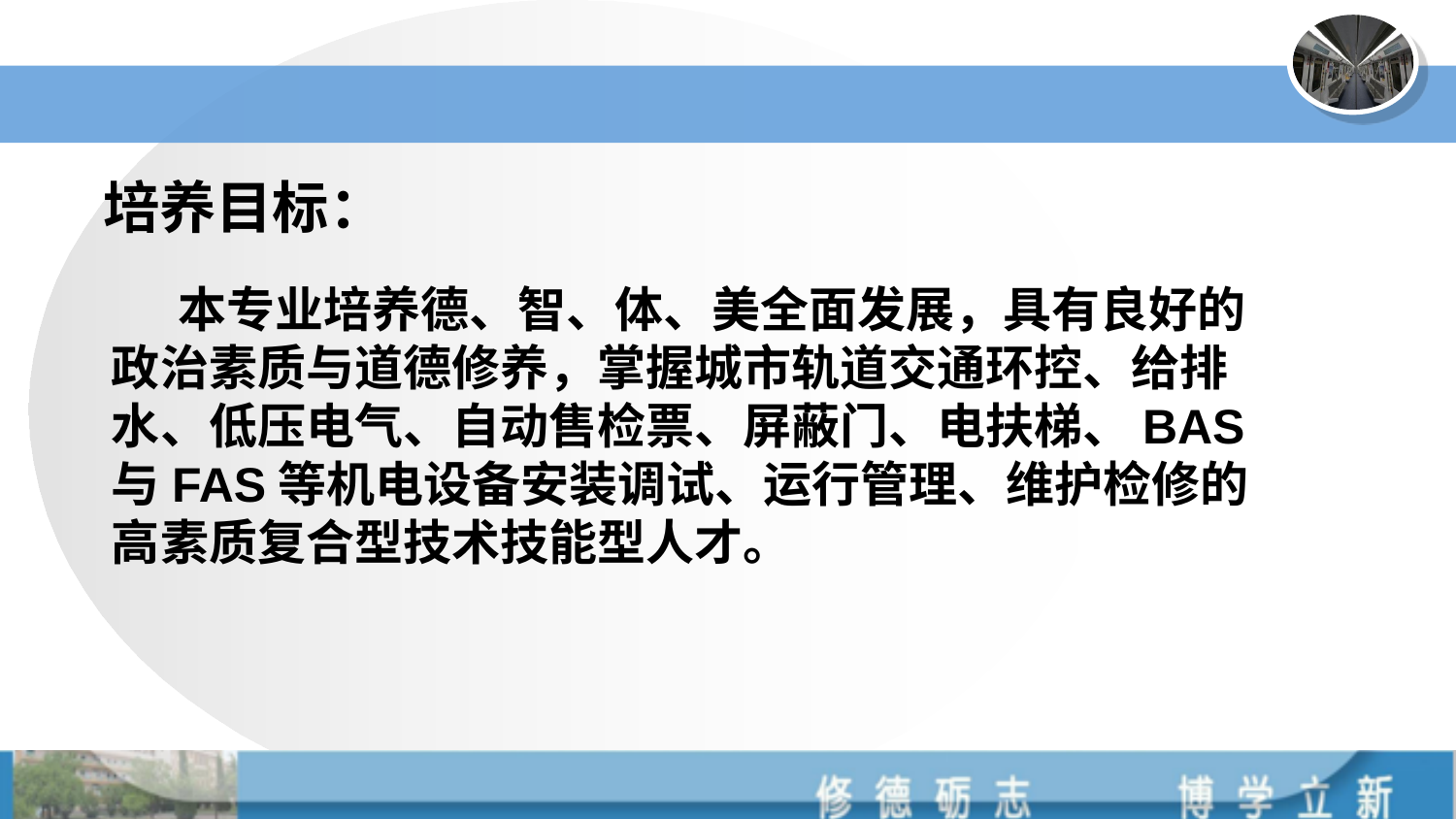

培养目标：

      本专业培养德、智、体、美全面发展，具有良好的政治素质与道德修养，掌握城市轨道交通环控、给排水、低压电气、自动售检票、屏蔽门、电扶梯、BAS与FAS等机电设备安装调试、运行管理、维护检修的高素质复合型技术技能型人才。